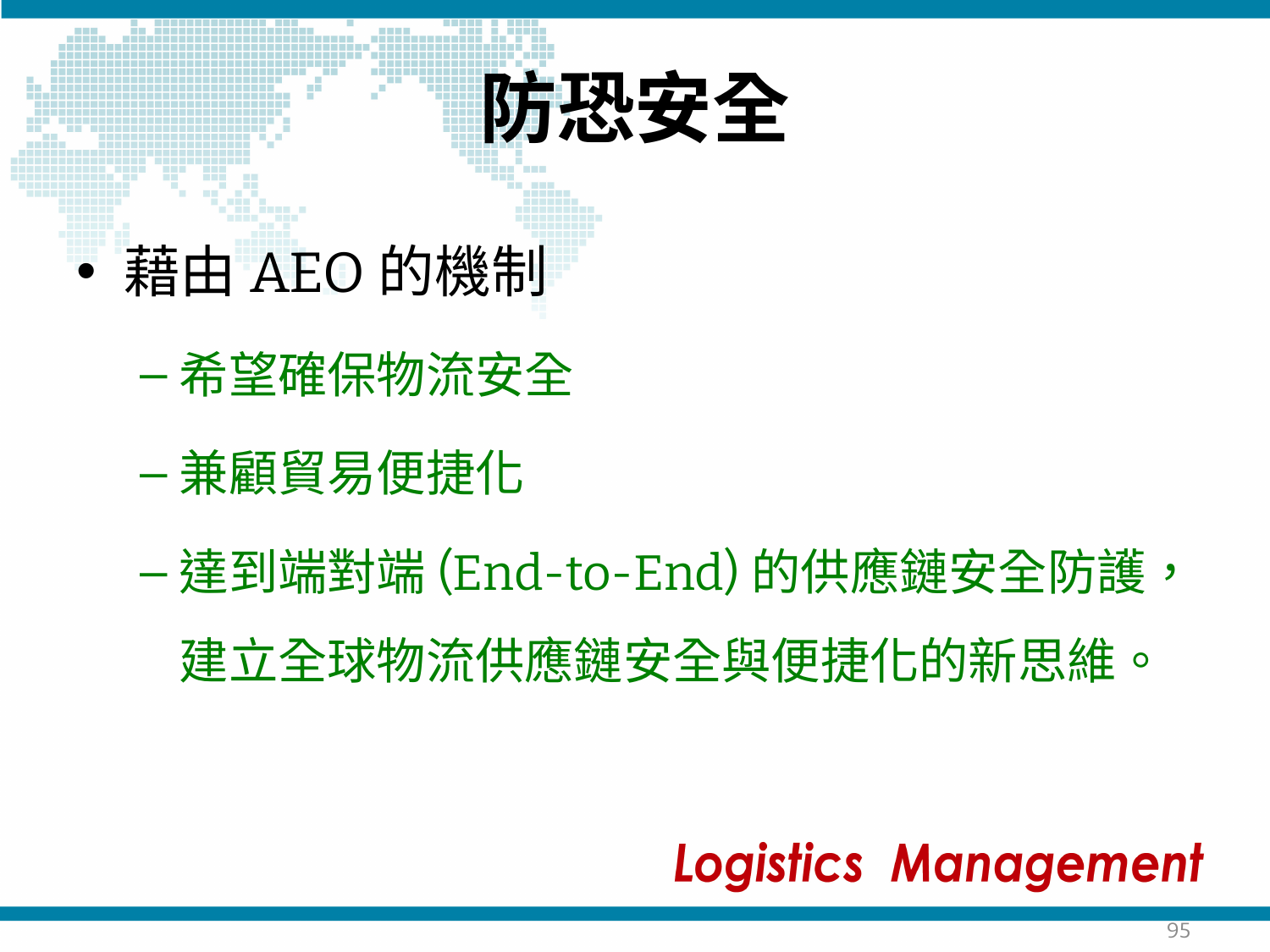

# 防恐安全
藉由AEO的機制
希望確保物流安全
兼顧貿易便捷化
達到端對端(End-to-End)的供應鏈安全防護，建立全球物流供應鏈安全與便捷化的新思維。

95